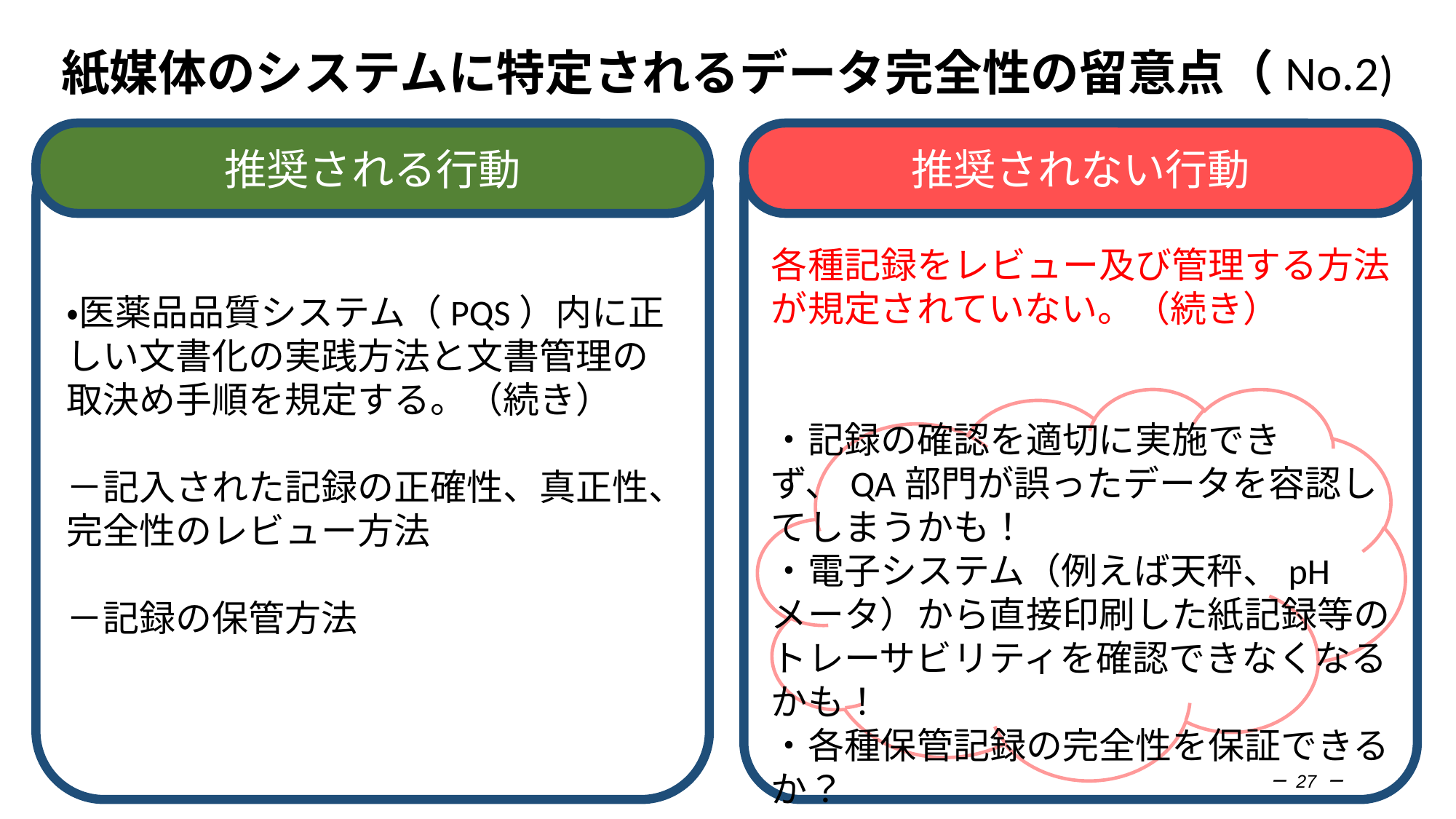

# 紙媒体のシステムに特定されるデータ完全性の留意点（No.2)
推奨される行動
推奨されない行動
・医薬品品質システム（PQS）内に正しい文書化の実践方法と文書管理の取決め手順を規定する。（続き）

－記入された記録の正確性、真正性、完全性のレビュー方法

－記録の保管方法

各種記録をレビュー及び管理する方法が規定されていない。（続き）（続き）

・記録の確認を適切に実施できず、QA部門が誤ったデータを容認してしまうかも！
・電子システム（例えば天秤、pHメータ）から直接印刷した紙記録等のトレーサビリティを確認できなくなるかも！
・各種保管記録の完全性を保証できるか？

－ 27 －